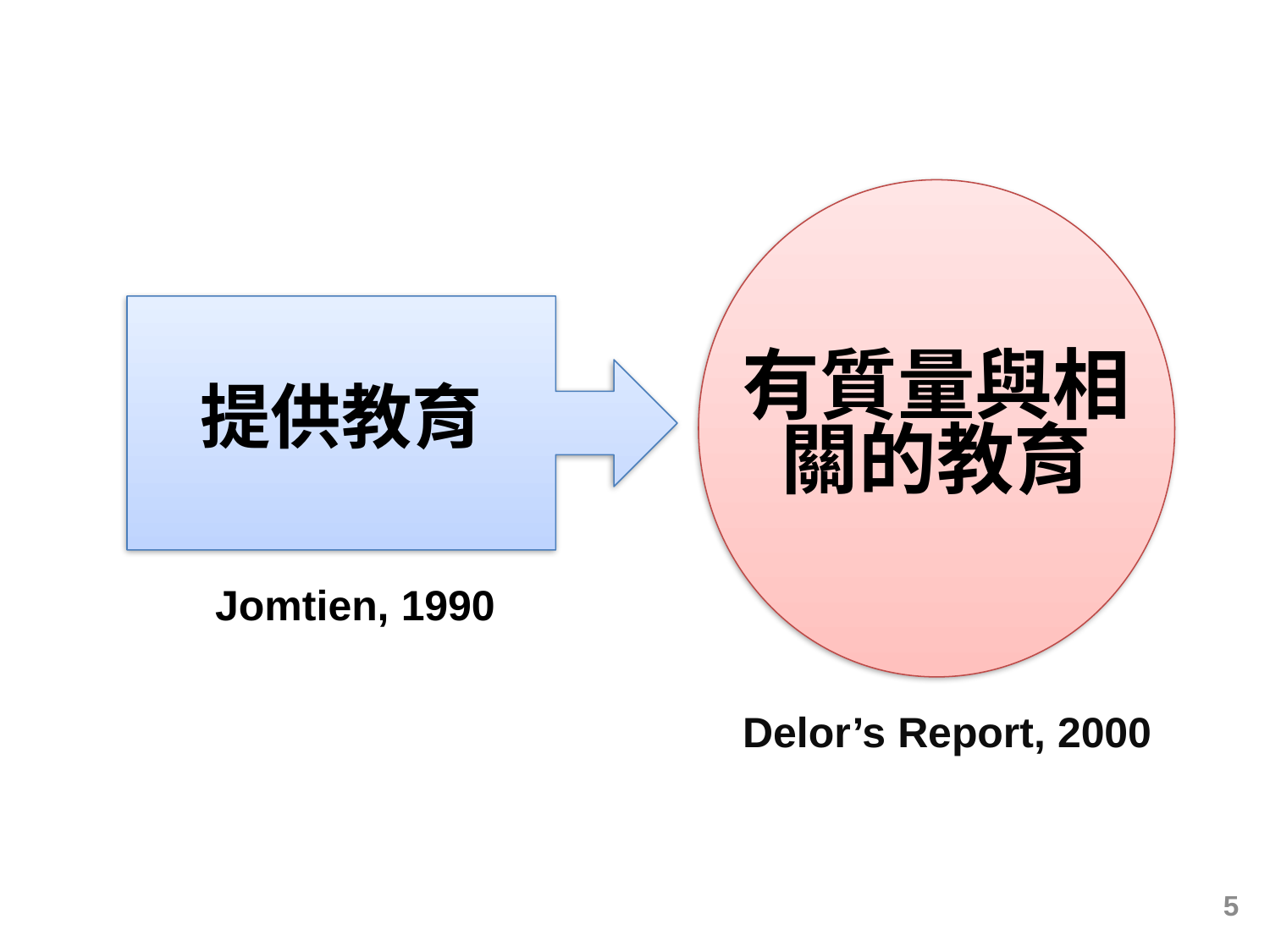

有質量與相關的教育
提供教育
Jomtien, 1990
Delor’s Report, 2000
5